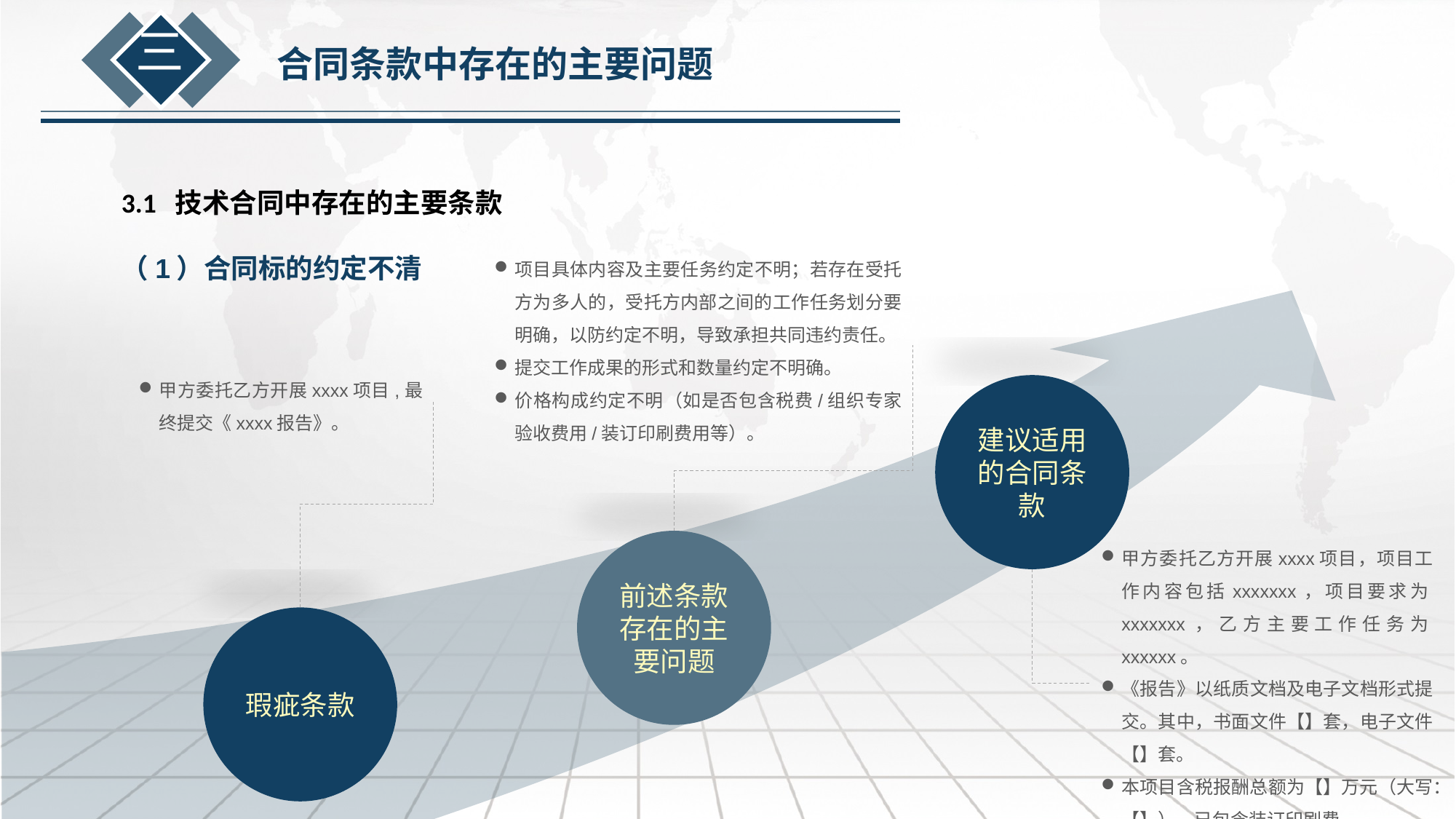

三

合同条款中存在的主要问题
3.1  技术合同中存在的主要条款

（1）合同标的约定不清
项目具体内容及主要任务约定不明；若存在受托方为多人的，受托方内部之间的工作任务划分要明确，以防约定不明，导致承担共同违约责任。
提交工作成果的形式和数量约定不明确。
价格构成约定不明（如是否包含税费/组织专家验收费用/装订印刷费用等）。

甲方委托乙方开展xxxx项目,最终提交《xxxx报告》。
建议适用的合同条款
甲方委托乙方开展xxxx项目，项目工作内容包括xxxxxxx，项目要求为xxxxxxx，乙方主要工作任务为xxxxxx。
《报告》以纸质文档及电子文档形式提交。其中，书面文件【】套，电子文件【】套。
本项目含税报酬总额为【】万元（大写：【】），已包含装订印刷费。
前述条款存在的主要问题
瑕疵条款